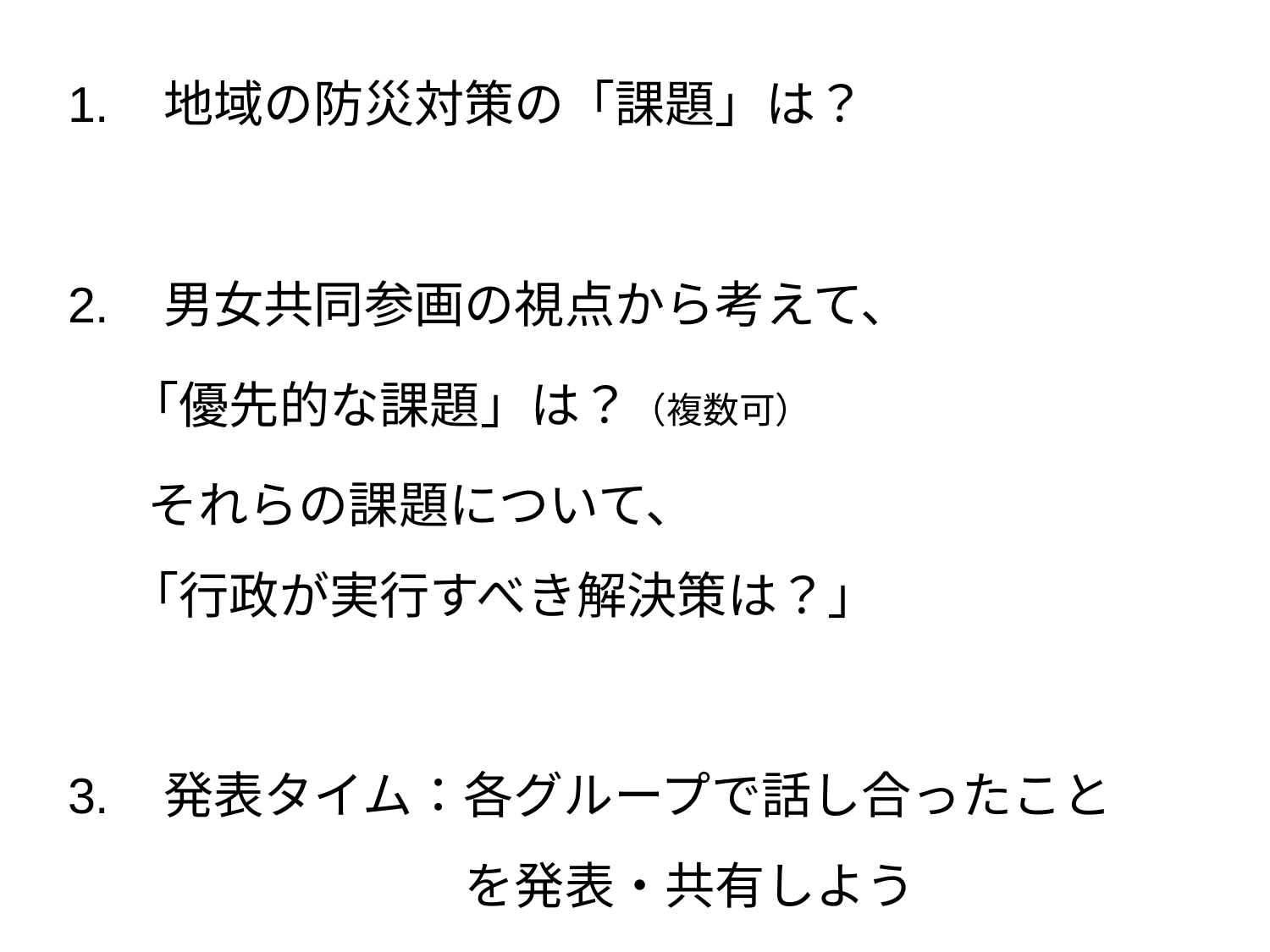

地域の防災対策の「課題」は？

男女共同参画の視点から考えて、
　 「優先的な課題」は？（複数可）
　　 それらの課題について、
　 「行政が実行すべき解決策は？」

発表タイム：各グループで話し合ったこと
　　　　　　を発表・共有しよう